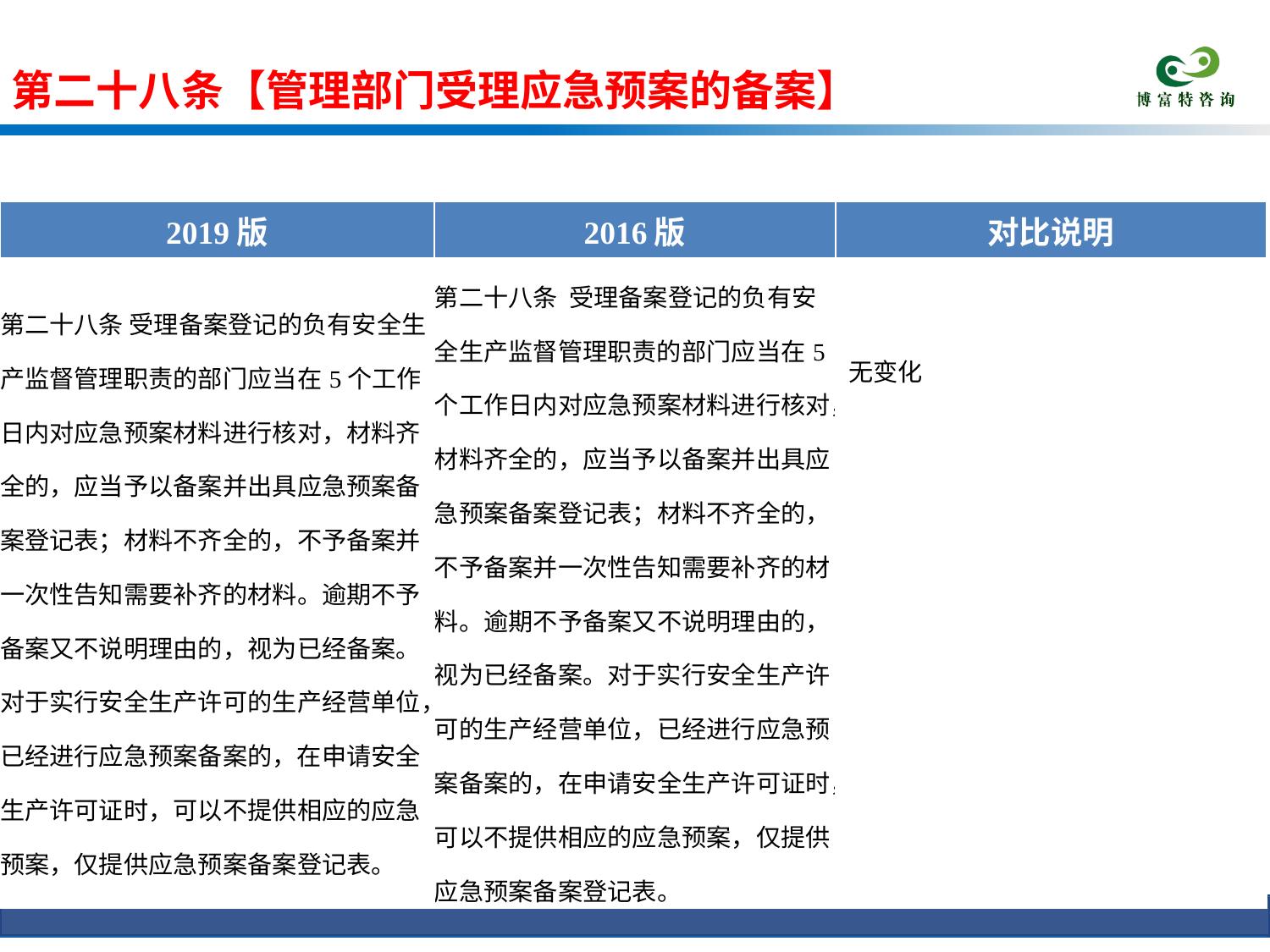

第二十八条【管理部门受理应急预案的备案】
条文对比
| 2019版 | 2016版 | 对比说明 |
| --- | --- | --- |
| 第二十八条 受理备案登记的负有安全生产监督管理职责的部门应当在5个工作日内对应急预案材料进行核对，材料齐全的，应当予以备案并出具应急预案备案登记表；材料不齐全的，不予备案并一次性告知需要补齐的材料。逾期不予备案又不说明理由的，视为已经备案。对于实行安全生产许可的生产经营单位，已经进行应急预案备案的，在申请安全生产许可证时，可以不提供相应的应急预案，仅提供应急预案备案登记表。 | 第二十八条 受理备案登记的负有安全生产监督管理职责的部门应当在5个工作日内对应急预案材料进行核对，材料齐全的，应当予以备案并出具应急预案备案登记表；材料不齐全的，不予备案并一次性告知需要补齐的材料。逾期不予备案又不说明理由的，视为已经备案。对于实行安全生产许可的生产经营单位，已经进行应急预案备案的，在申请安全生产许可证时，可以不提供相应的应急预案，仅提供应急预案备案登记表。 | 无变化 |